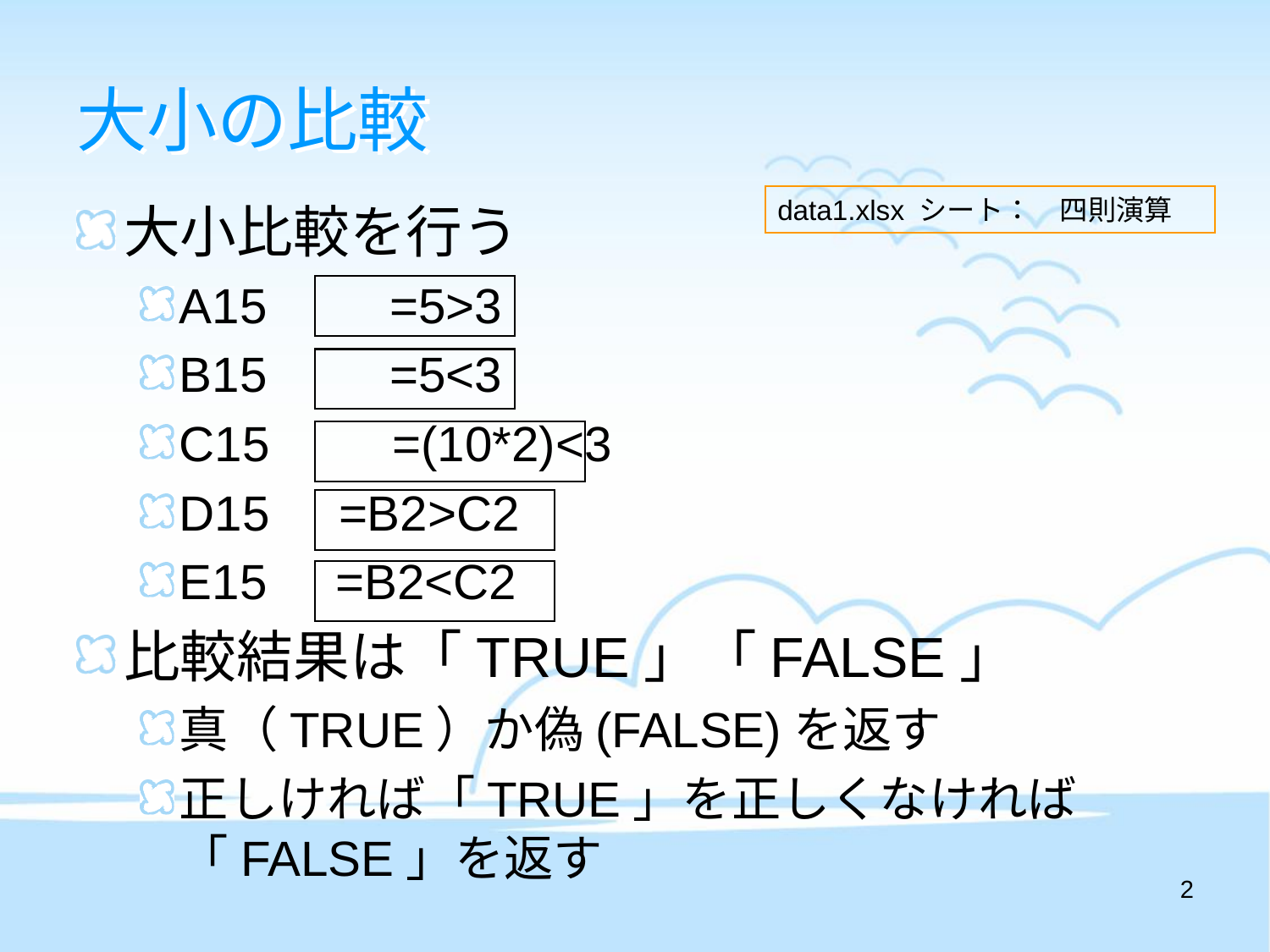

# 大小の比較
data1.xlsx シート：　四則演算
大小比較を行う
A15　　=5>3
B15　　=5<3
C15　　=(10*2)<3
D15     =B2>C2
E15     =B2<C2
比較結果は「TRUE」「FALSE」
真（TRUE）か偽(FALSE)を返す
正しければ「TRUE」を正しくなければ「FALSE」を返す

2